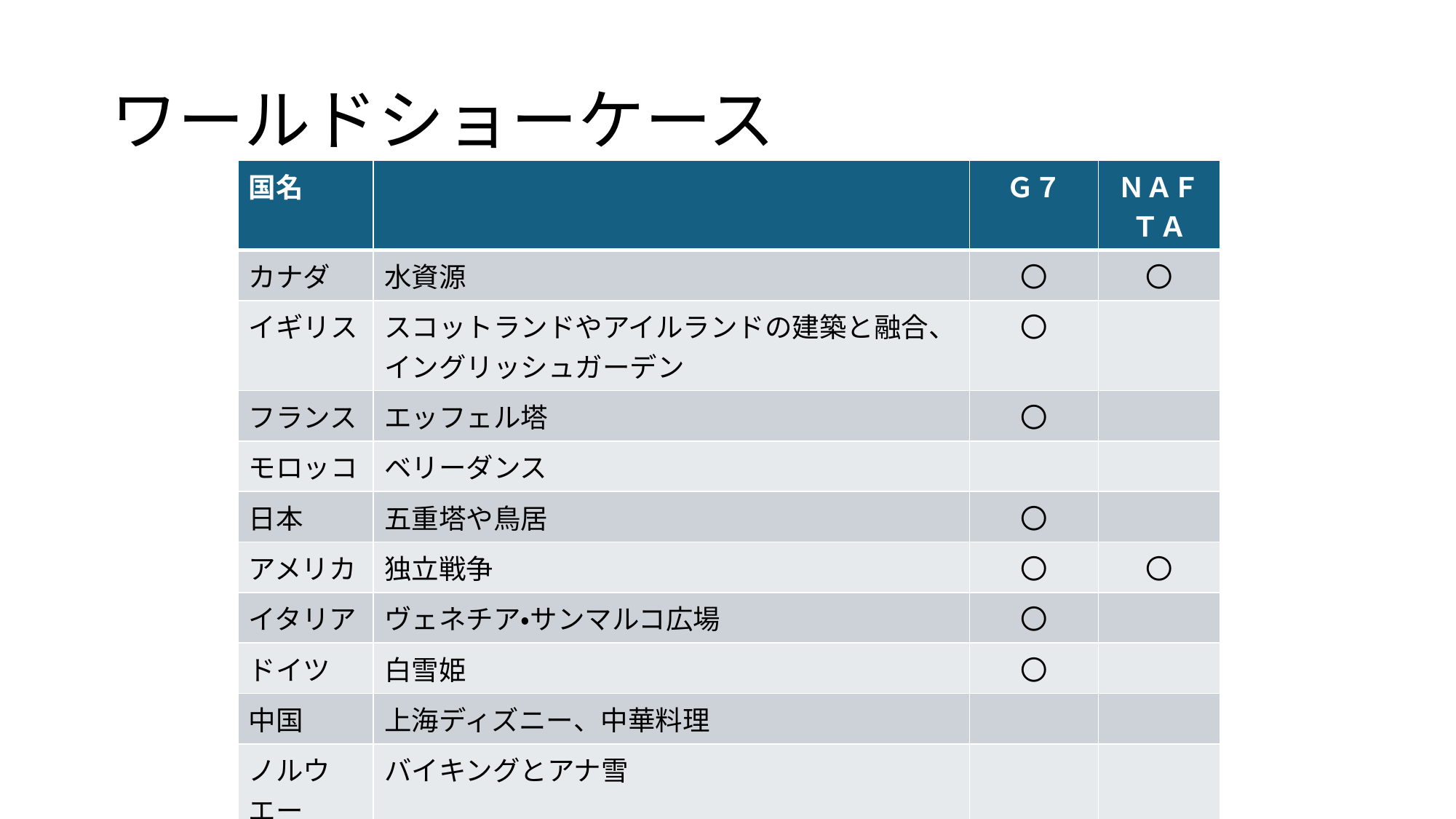

# ワールドショーケース
| 国名 |  | Ｇ７ | ＮＡＦＴＡ |
| --- | --- | --- | --- |
| カナダ | 水資源 | 〇 | 〇 |
| イギリス | スコットランドやアイルランドの建築と融合、イングリッシュガーデン | 〇 |  |
| フランス | エッフェル塔 | 〇 |  |
| モロッコ | ベリーダンス |  |  |
| 日本 | 五重塔や鳥居 | 〇 |  |
| アメリカ | 独立戦争 | 〇 | 〇 |
| イタリア | ヴェネチア・サンマルコ広場 | 〇 |  |
| ドイツ | 白雪姫 | 〇 |  |
| 中国 | 上海ディズニー、中華料理 |  |  |
| ノルウエー | バイキングとアナ雪 |  |  |
| メキシコ | タコス |  | 〇 |